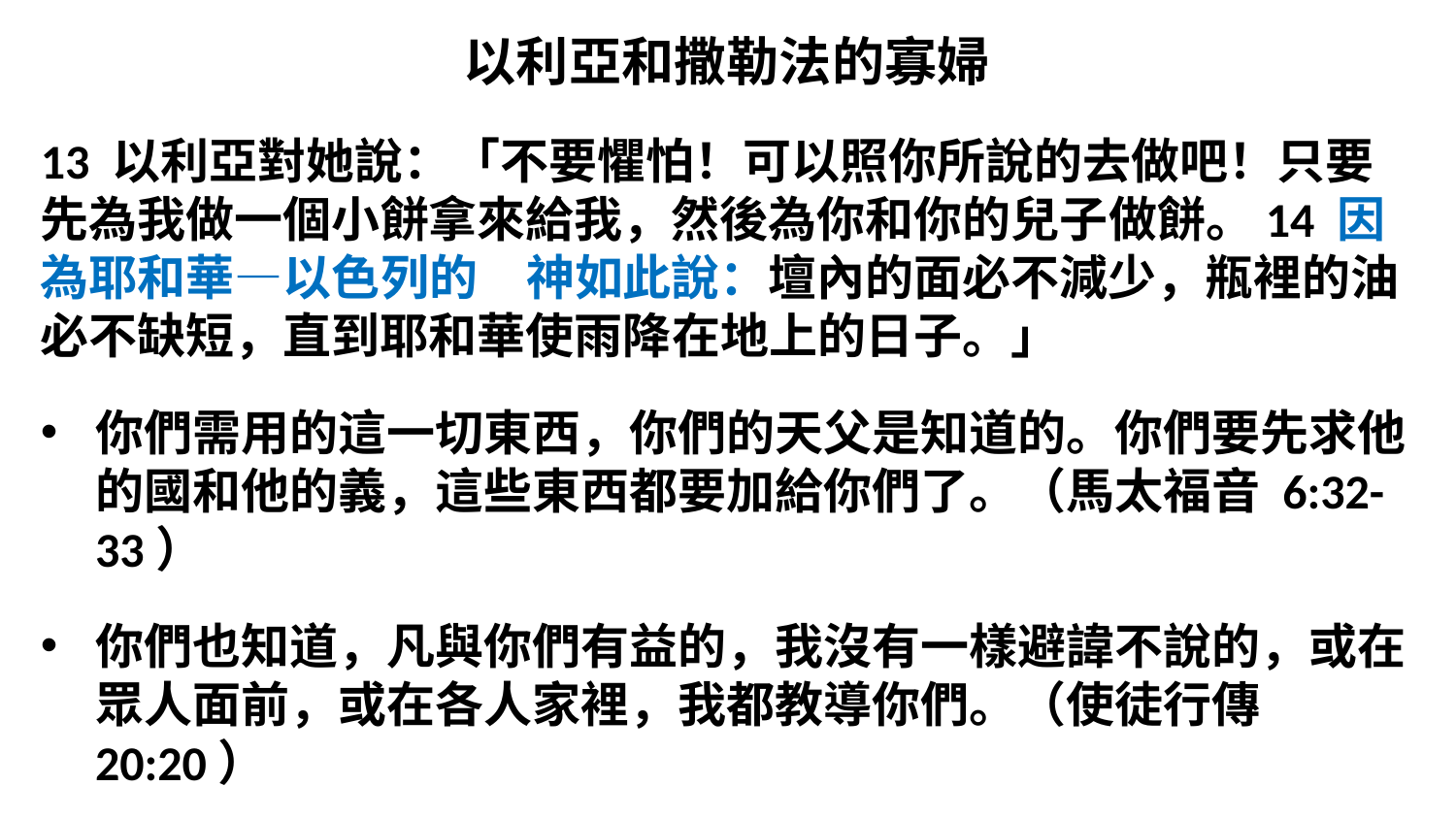

以利亞和撒勒法的寡婦

13 以利亞對她說：「不要懼怕！可以照你所說的去做吧！只要先為我做一個小餅拿來給我，然後為你和你的兒子做餅。14 因為耶和華—以色列的　神如此說：壇內的面必不減少，瓶裡的油必不缺短，直到耶和華使雨降在地上的日子。」

你們需用的這一切東西，你們的天父是知道的。你們要先求他的國和他的義，這些東西都要加給你們了。（馬太福音 6:32-33）

你們也知道，凡與你們有益的，我沒有一樣避諱不說的，或在眾人面前，或在各人家裡，我都教導你們。（使徒行傳20:20）